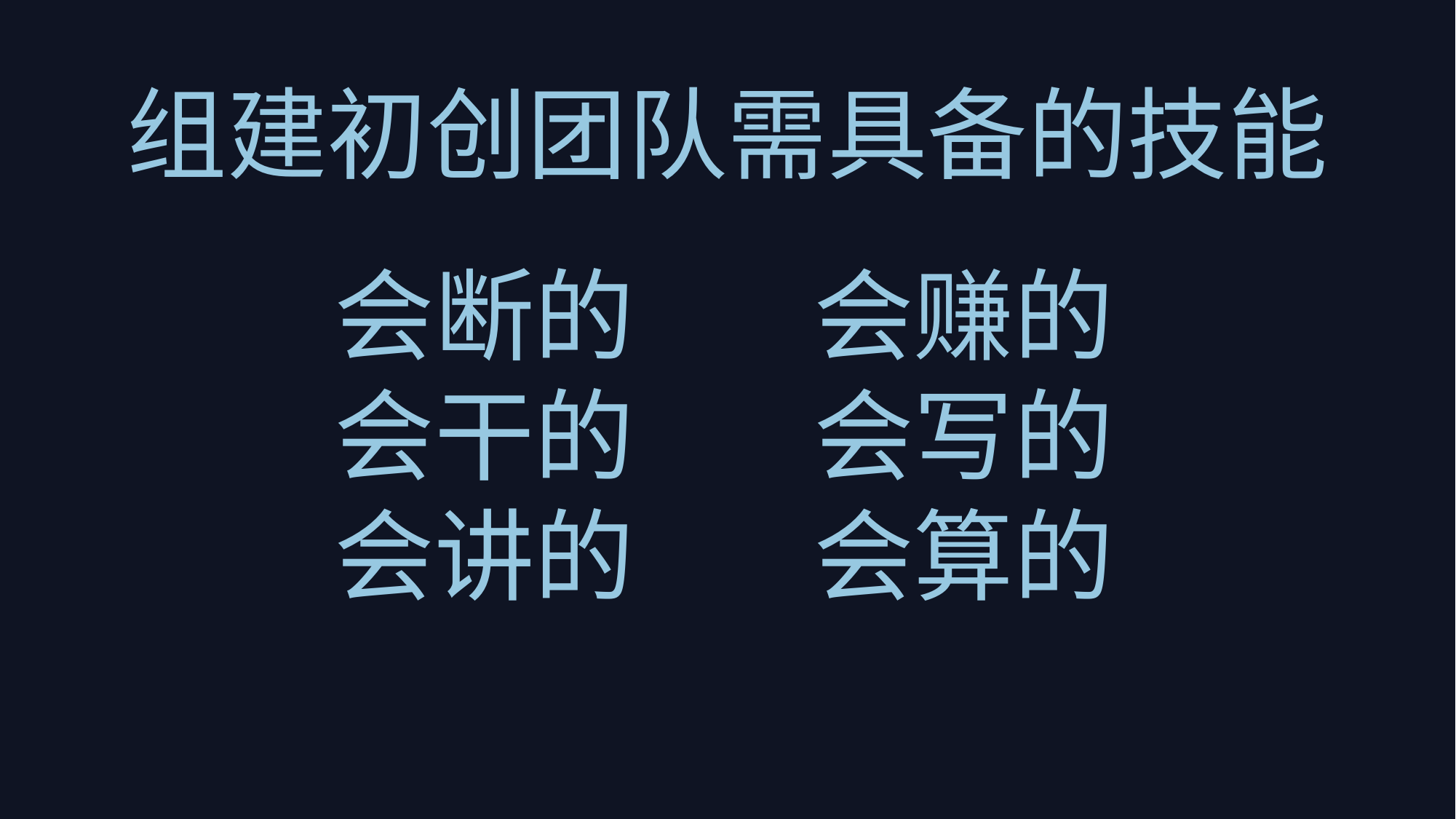

组建初创团队需具备的技能
会断的        会赚的
会干的        会写的
会讲的        会算的